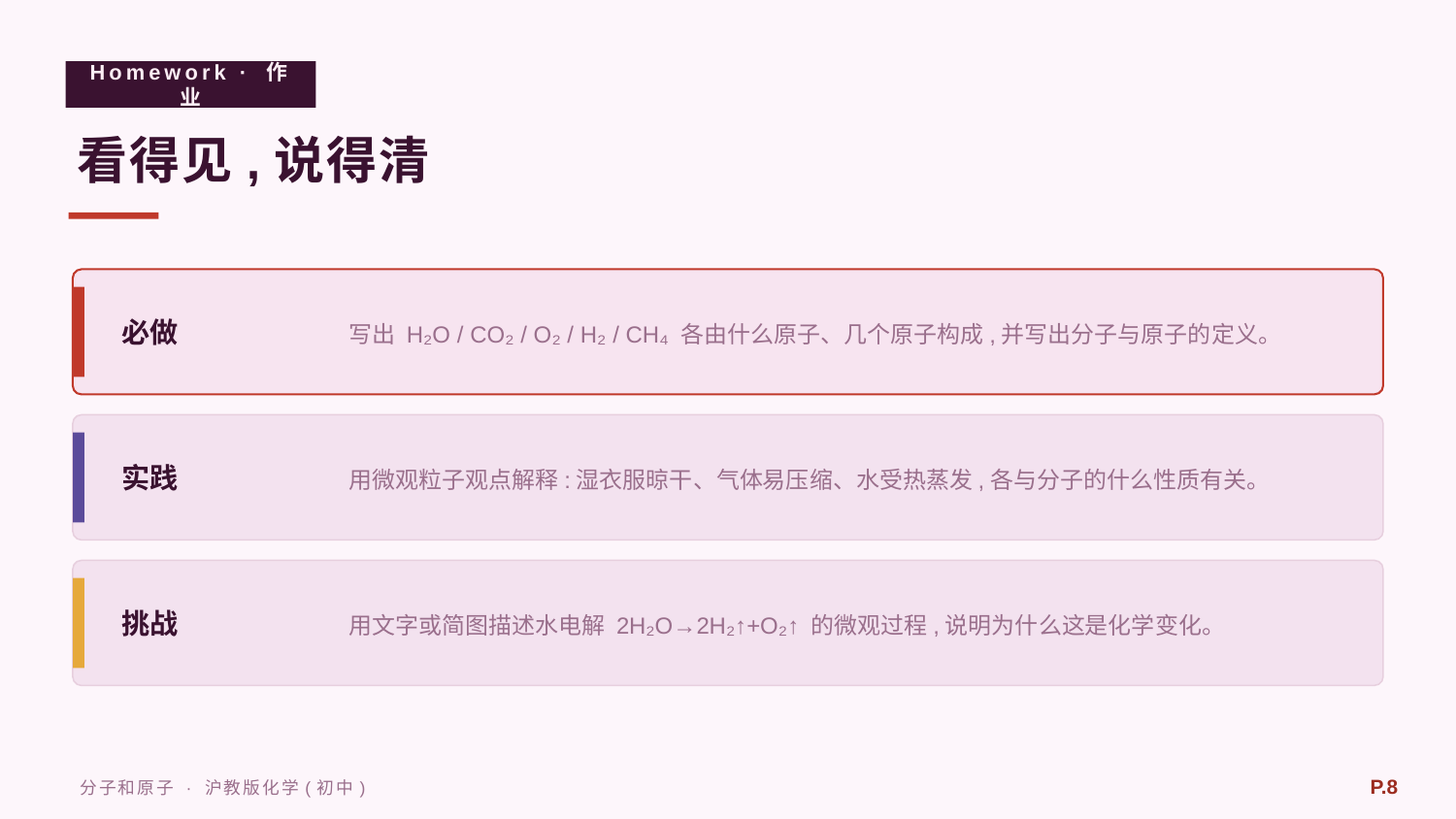

Homework · 作业

看得见,说得清

写出 H₂O / CO₂ / O₂ / H₂ / CH₄ 各由什么原子、几个原子构成,并写出分子与原子的定义。
必做

用微观粒子观点解释:湿衣服晾干、气体易压缩、水受热蒸发,各与分子的什么性质有关。
实践

用文字或简图描述水电解 2H₂O→2H₂↑+O₂↑ 的微观过程,说明为什么这是化学变化。
挑战

P.8
分子和原子 · 沪教版化学(初中)